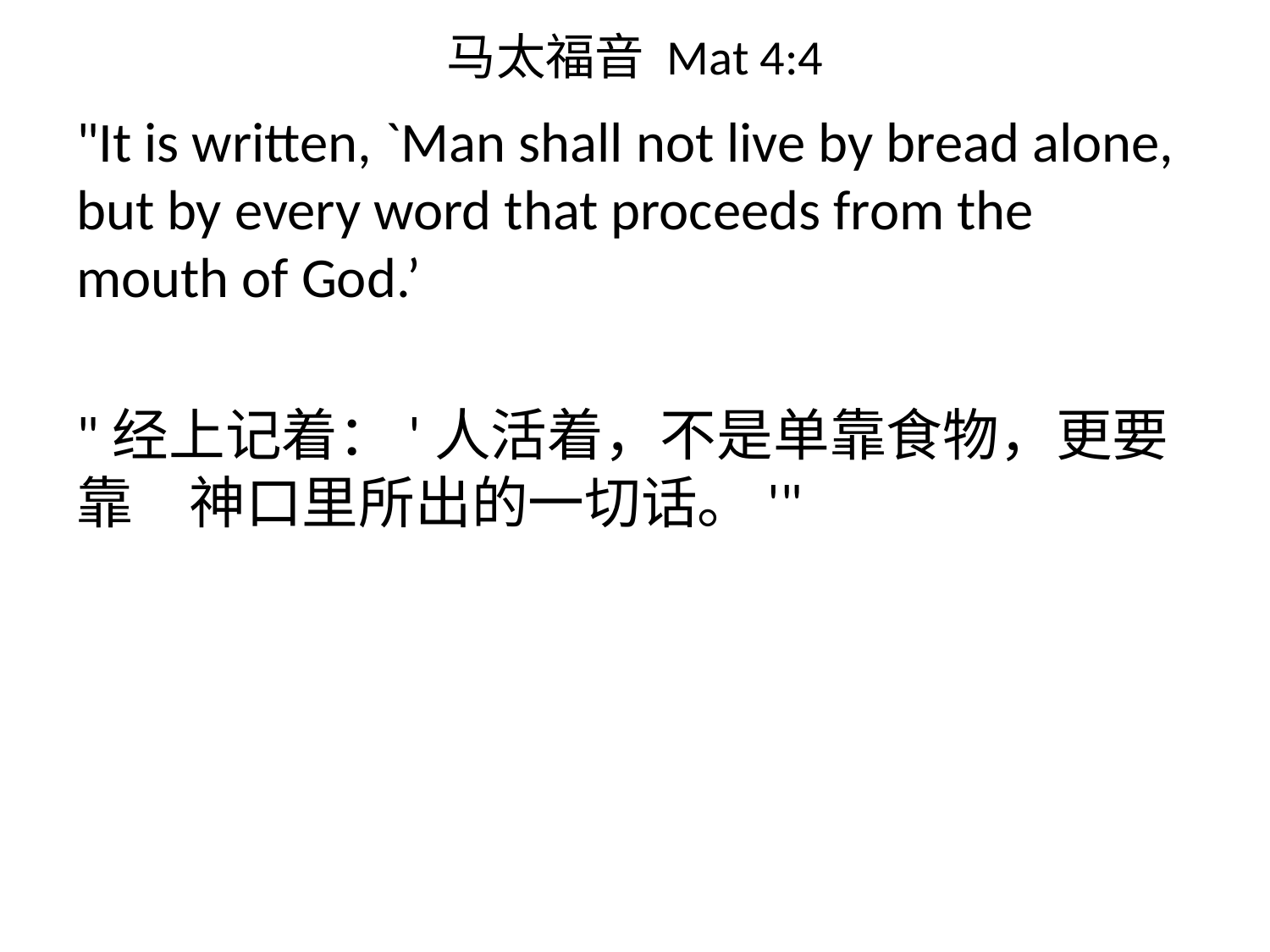

# 马太福音 Mat 4:4
"It is written, `Man shall not live by bread alone, but by every word that proceeds from the mouth of God.’

"经上记着：'人活着，不是单靠食物，更要靠　神口里所出的一切话。'"